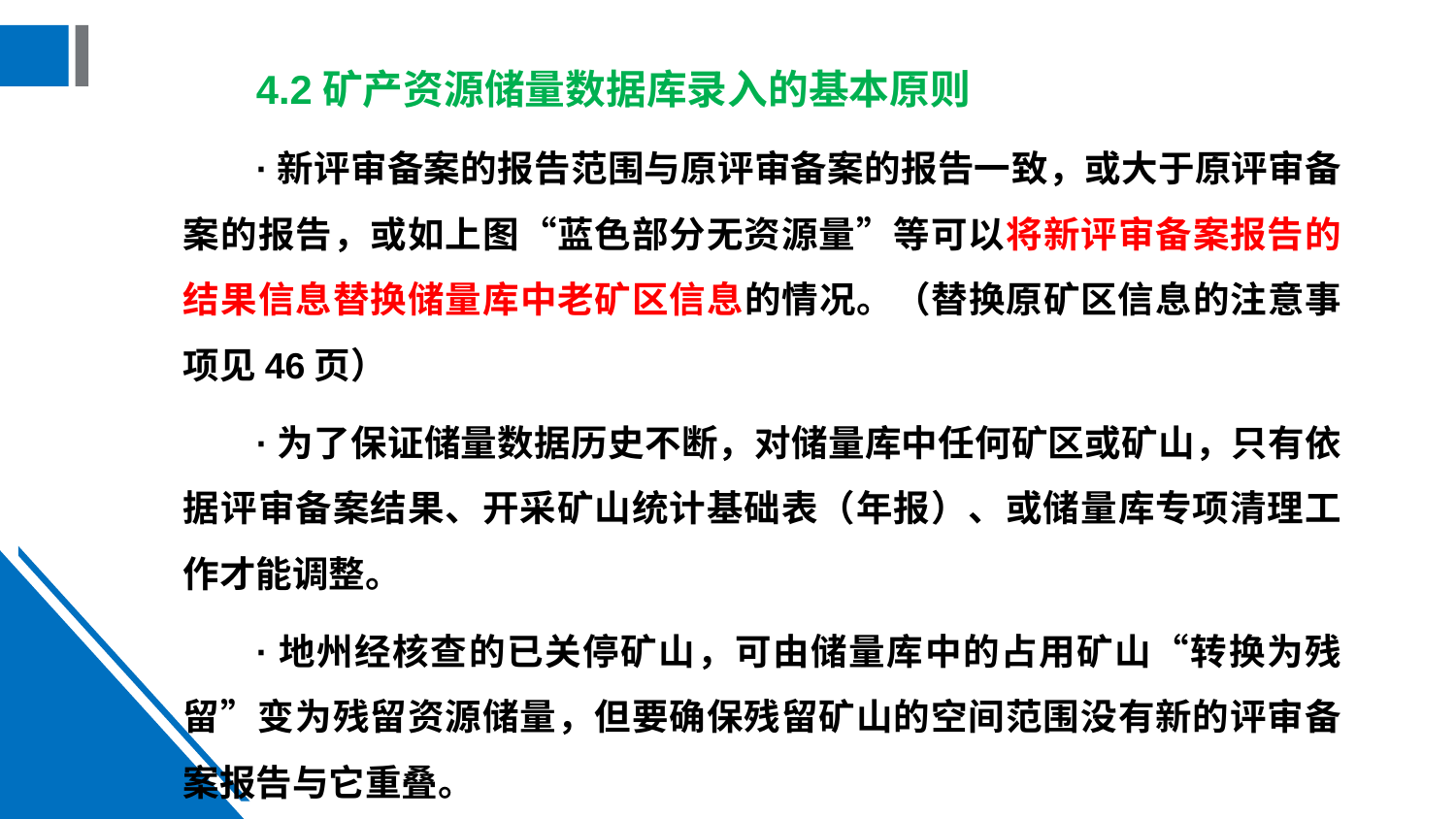

4.2矿产资源储量数据库录入的基本原则
·新评审备案的报告范围与原评审备案的报告一致，或大于原评审备案的报告，或如上图“蓝色部分无资源量”等可以将新评审备案报告的结果信息替换储量库中老矿区信息的情况。（替换原矿区信息的注意事项见46页）
·为了保证储量数据历史不断，对储量库中任何矿区或矿山，只有依据评审备案结果、开采矿山统计基础表（年报）、或储量库专项清理工作才能调整。
·地州经核查的已关停矿山，可由储量库中的占用矿山“转换为残留”变为残留资源储量，但要确保残留矿山的空间范围没有新的评审备案报告与它重叠。
46